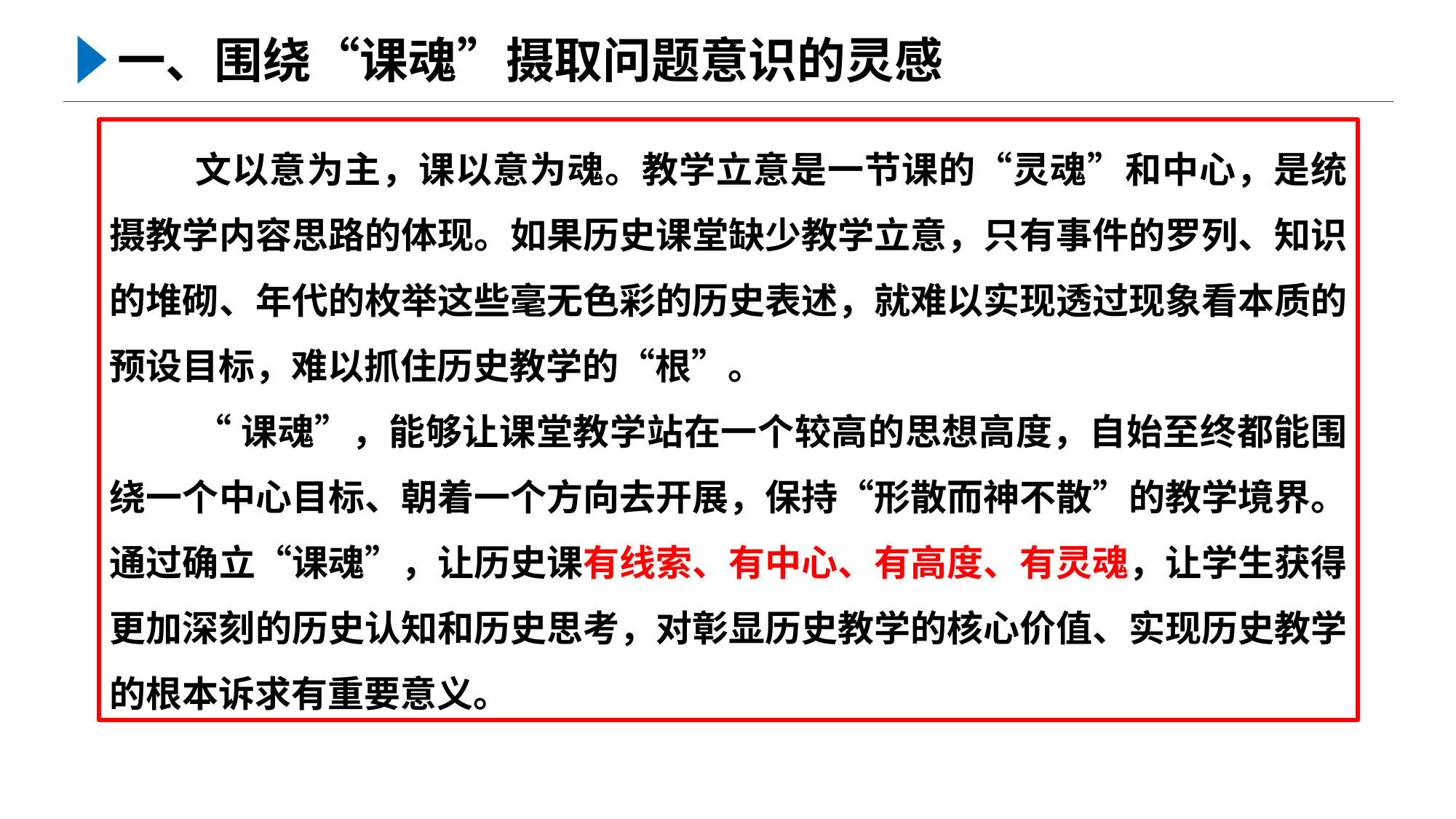

一、围绕“课魂”摄取问题意识的灵感

文以意为主，课以意为魂。教学立意是一节课的“灵魂”和中心，是统摄教学内容思路的体现。如果历史课堂缺少教学立意，只有事件的罗列、知识的堆砌、年代的枚举这些毫无色彩的历史表述，就难以实现透过现象看本质的预设目标，难以抓住历史教学的“根”。
“课魂”，能够让课堂教学站在一个较高的思想高度，自始至终都能围绕一个中心目标、朝着一个方向去开展，保持“形散而神不散”的教学境界。通过确立“课魂”，让历史课有线索、有中心、有高度、有灵魂，让学生获得更加深刻的历史认知和历史思考，对彰显历史教学的核心价值、实现历史教学的根本诉求有重要意义。